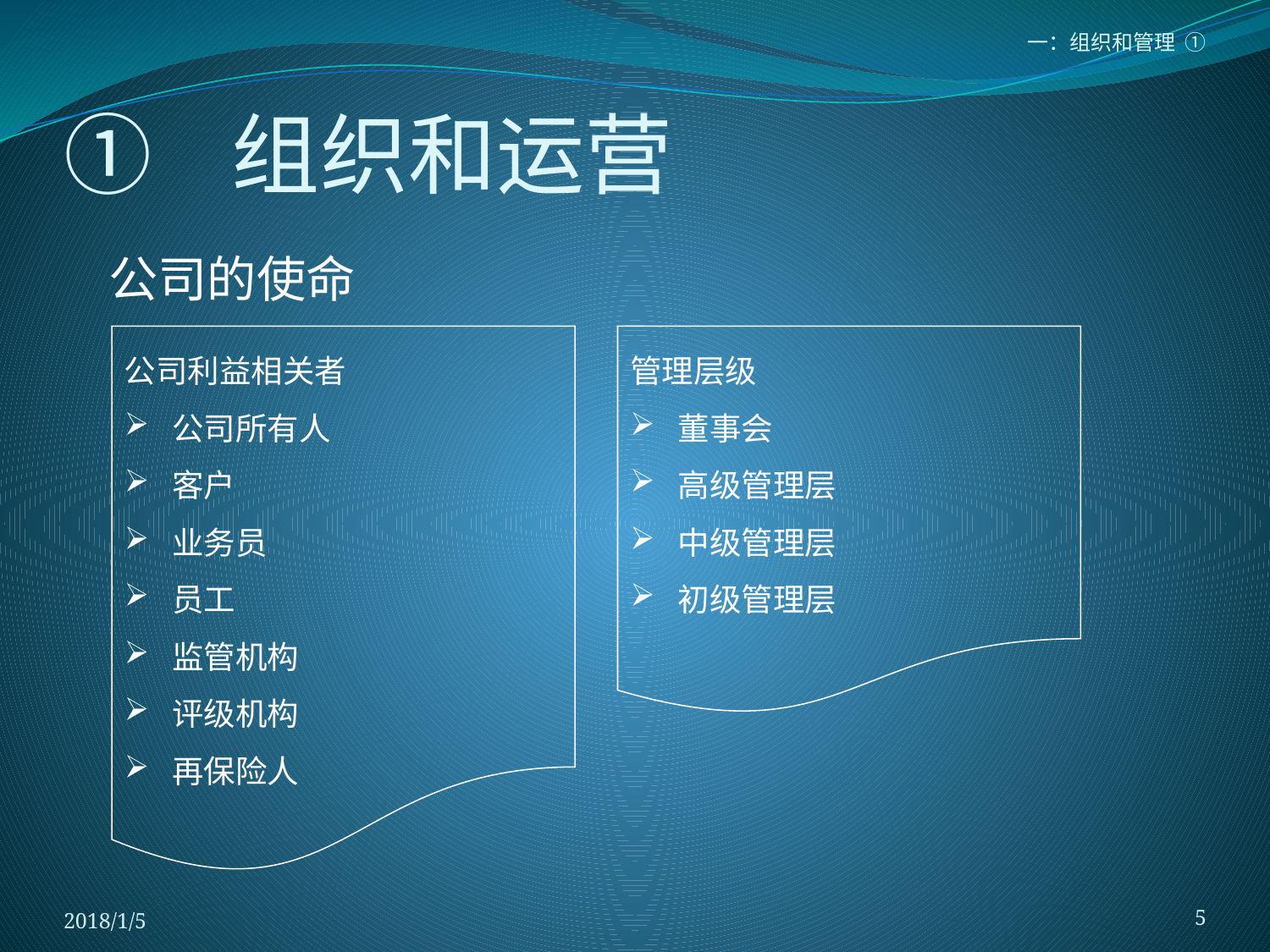

一：组织和管理  ①
# ①   组织和运营
公司的使命
公司利益相关者
公司所有人
客户
业务员
员工
监管机构
评级机构
再保险人

管理层级
董事会
高级管理层
中级管理层
初级管理层

2018/1/5
5